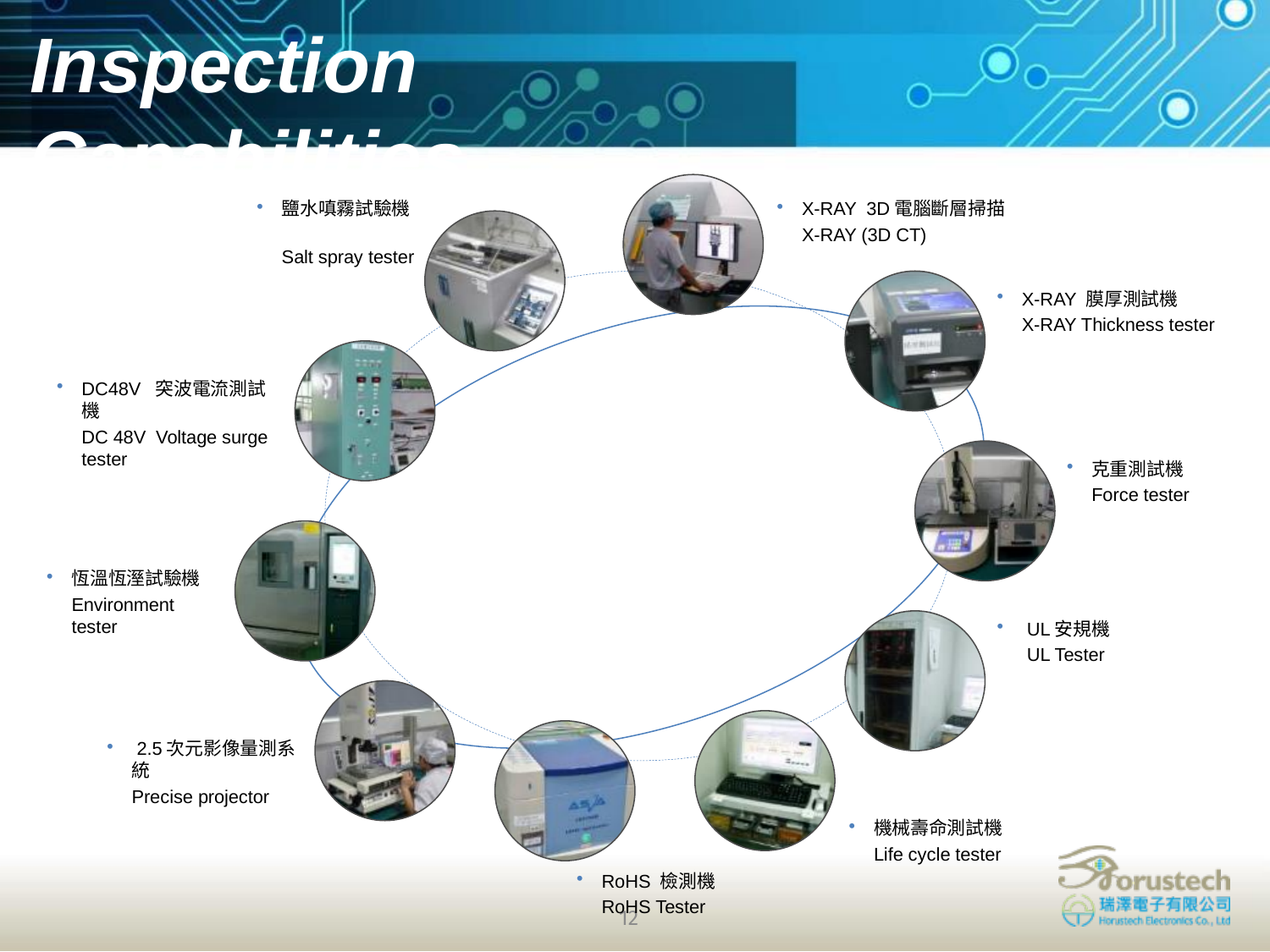

# Inspection Capabilities

鹽水嗔霧試驗機
	Salt spray tester
X-RAY  3D電腦斷層掃描
	X-RAY (3D CT)

X-RAY 膜厚測試機
	X-RAY Thickness tester

DC48V  突波電流測試機
	DC 48V  Voltage surge tester

克重測試機
	Force tester

恆溫恆溼試驗機
	Environment tester

 UL安規機
	 UL Tester

 2.5次元影像量測系統
	Precise projector
機械壽命測試機
	Life cycle tester
RoHS 檢測機
	RoHS Tester
12